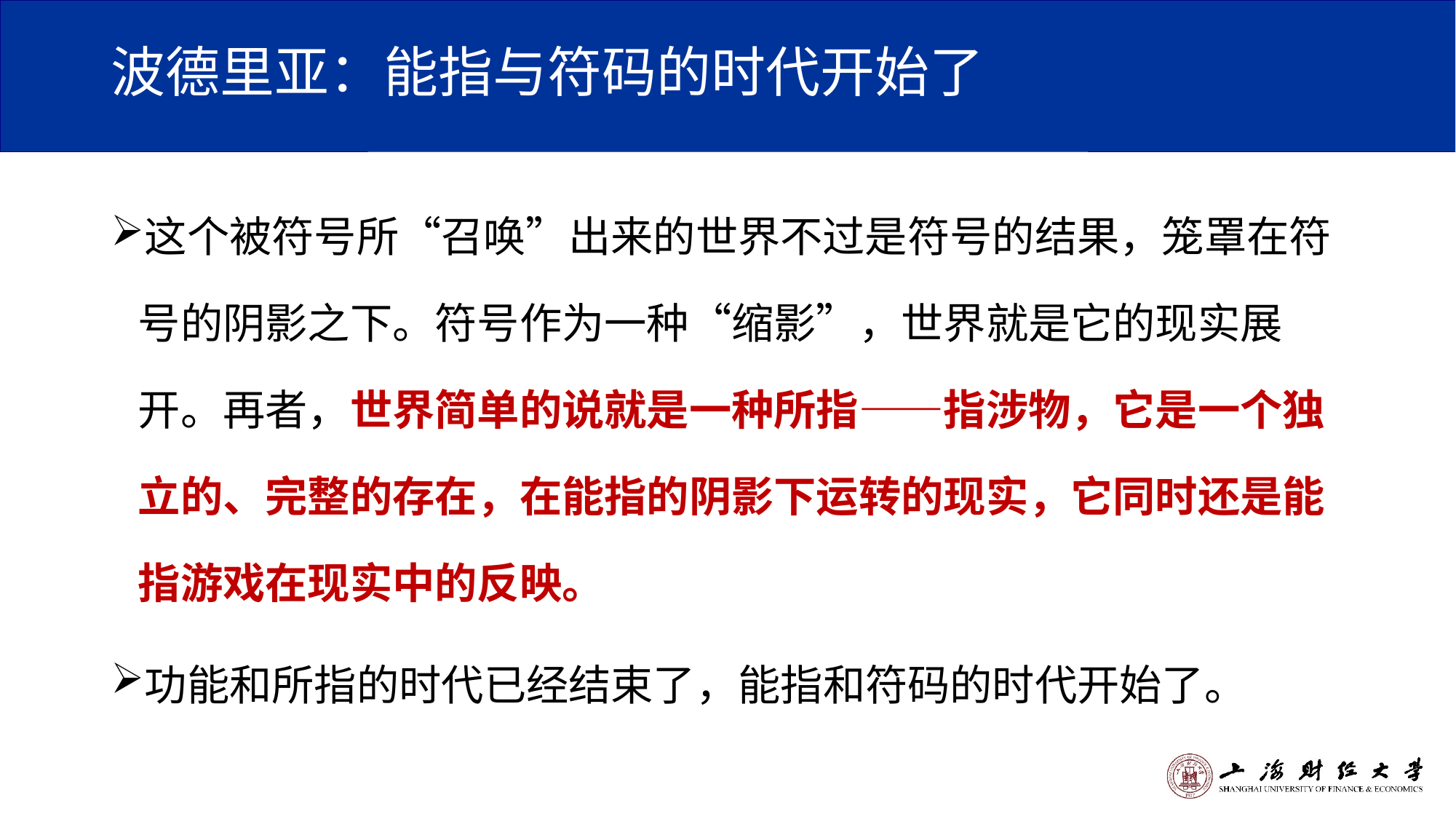

# 波德里亚：能指与符码的时代开始了
这个被符号所“召唤”出来的世界不过是符号的结果，笼罩在符号的阴影之下。符号作为一种“缩影”，世界就是它的现实展开。再者，世界简单的说就是一种所指——指涉物，它是一个独立的、完整的存在，在能指的阴影下运转的现实，它同时还是能指游戏在现实中的反映。
功能和所指的时代已经结束了，能指和符码的时代开始了。